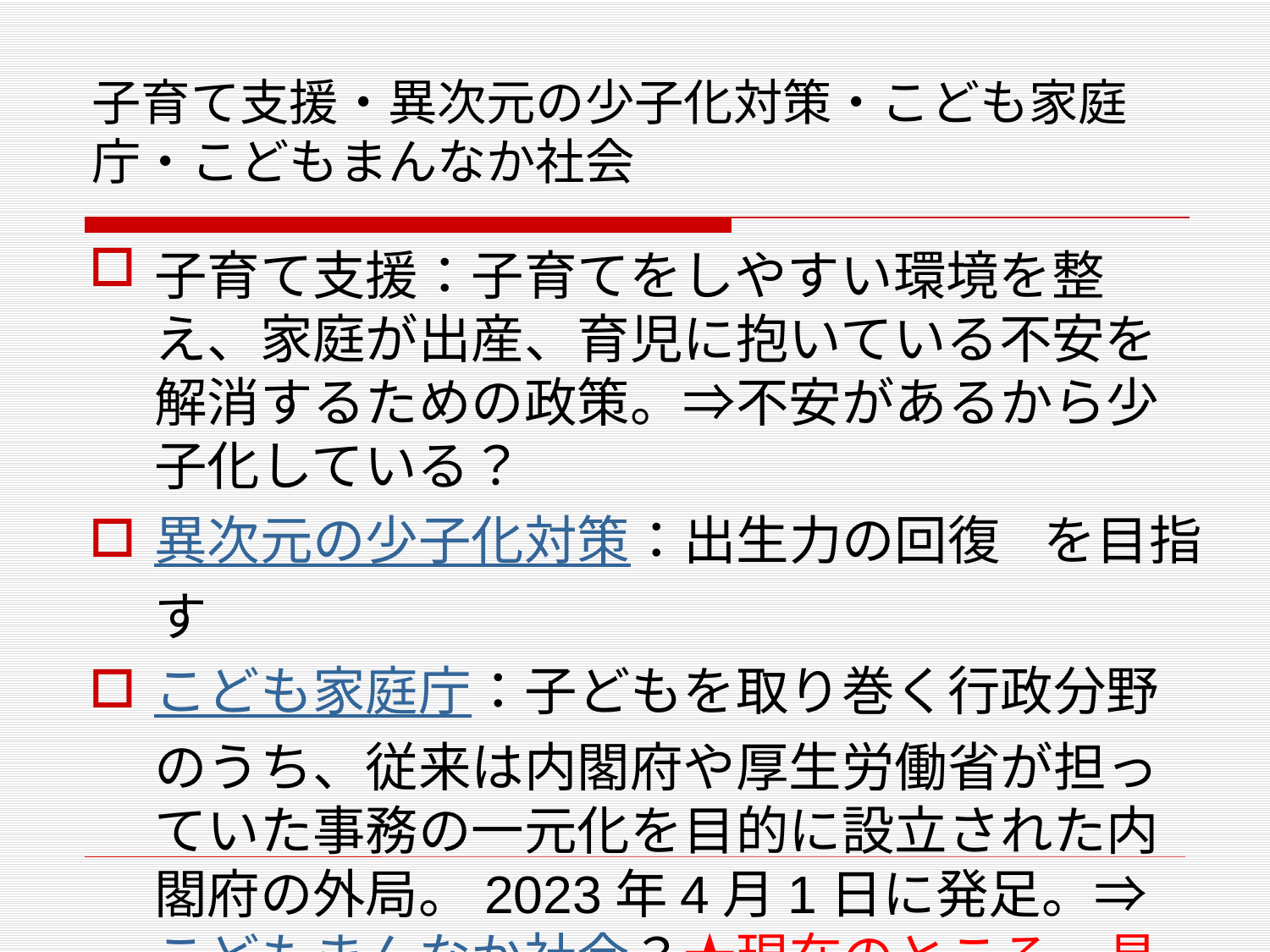

# 子育て支援・異次元の少子化対策・こども家庭庁・こどもまんなか社会
子育て支援：子育てをしやすい環境を整え、家庭が出産、育児に抱いている不安を解消するための政策。⇒不安があるから少子化している？
異次元の少子化対策：出生力の回復	を目指す
こども家庭庁：子どもを取り巻く行政分野のうち、従来は内閣府や厚生労働省が担っていた事務の一元化を目的に設立された内閣府の外局。2023年4月1日に発足。⇒こどもまんなか社会？★現在のところ、具体的には意味不明？